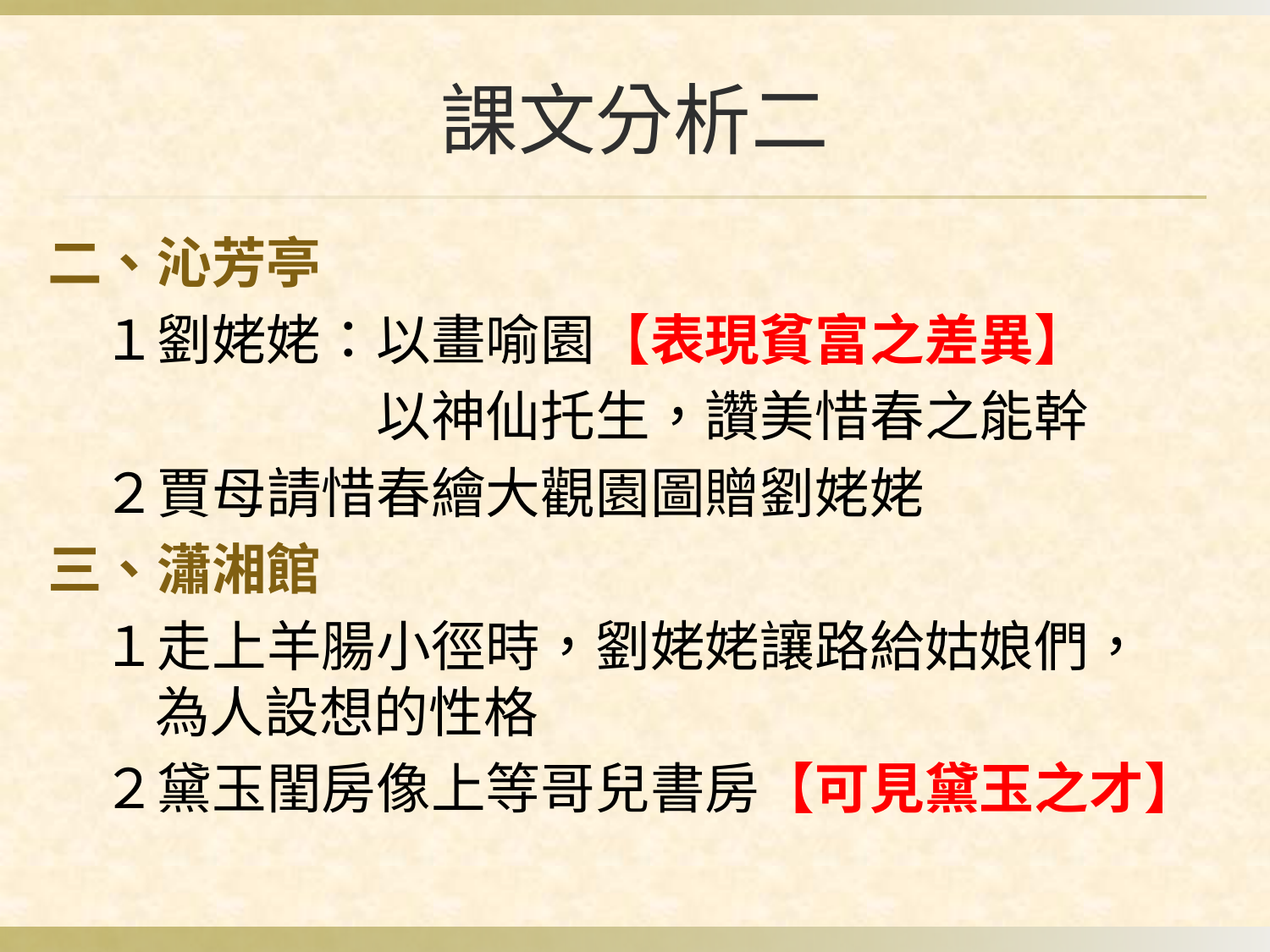

# 課文分析二
二、沁芳亭
　１劉姥姥：以畫喻園【表現貧富之差異】
　　　　　　以神仙托生，讚美惜春之能幹
　２賈母請惜春繪大觀園圖贈劉姥姥
三、瀟湘館
　１走上羊腸小徑時，劉姥姥讓路給姑娘們，
     為人設想的性格
　２黛玉閨房像上等哥兒書房【可見黛玉之才】